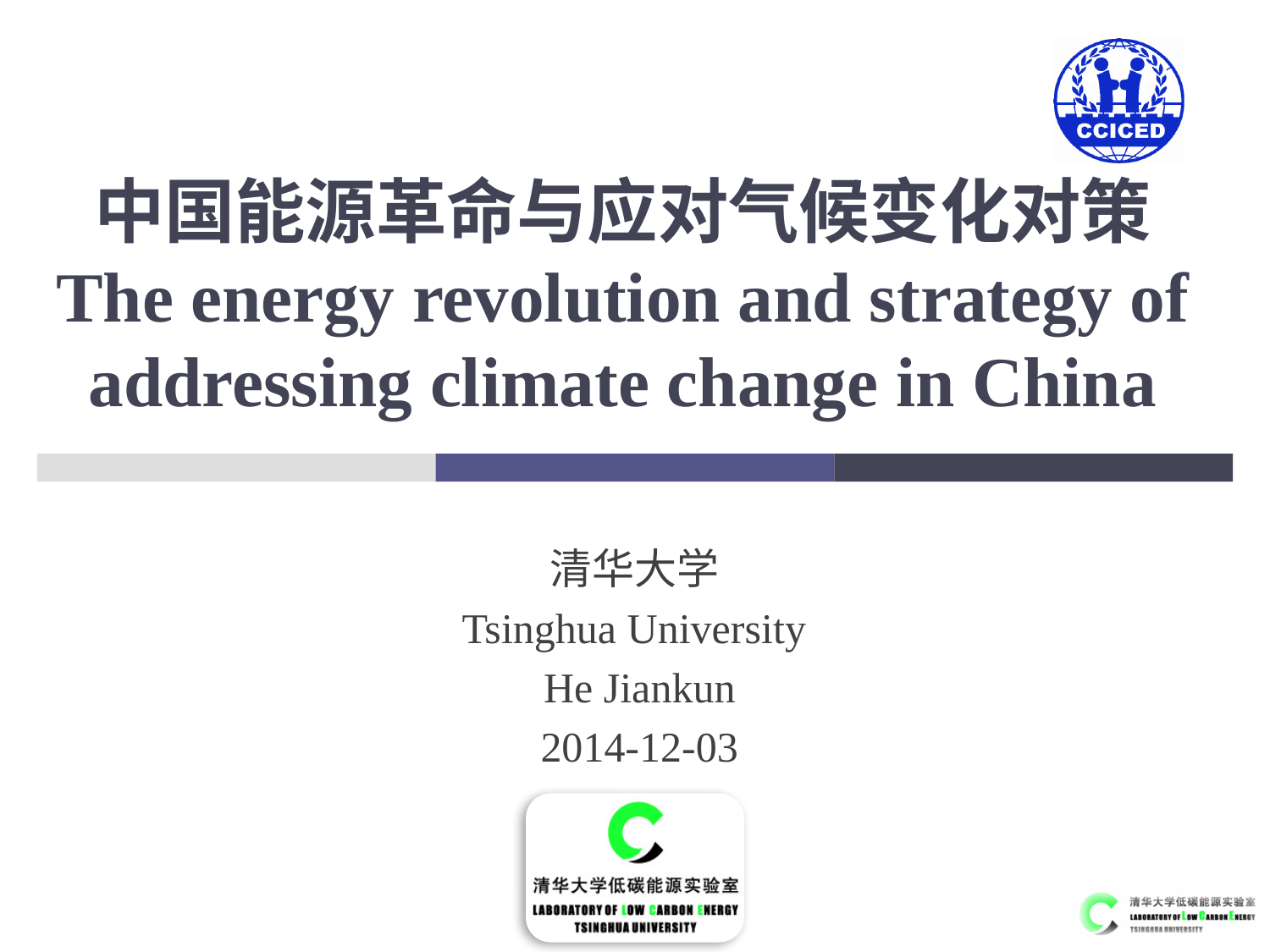

# 中国能源革命与应对气候变化对策 The energy revolution and strategy of addressing climate change in China
清华大学
Tsinghua University
He Jiankun
2014-12-03